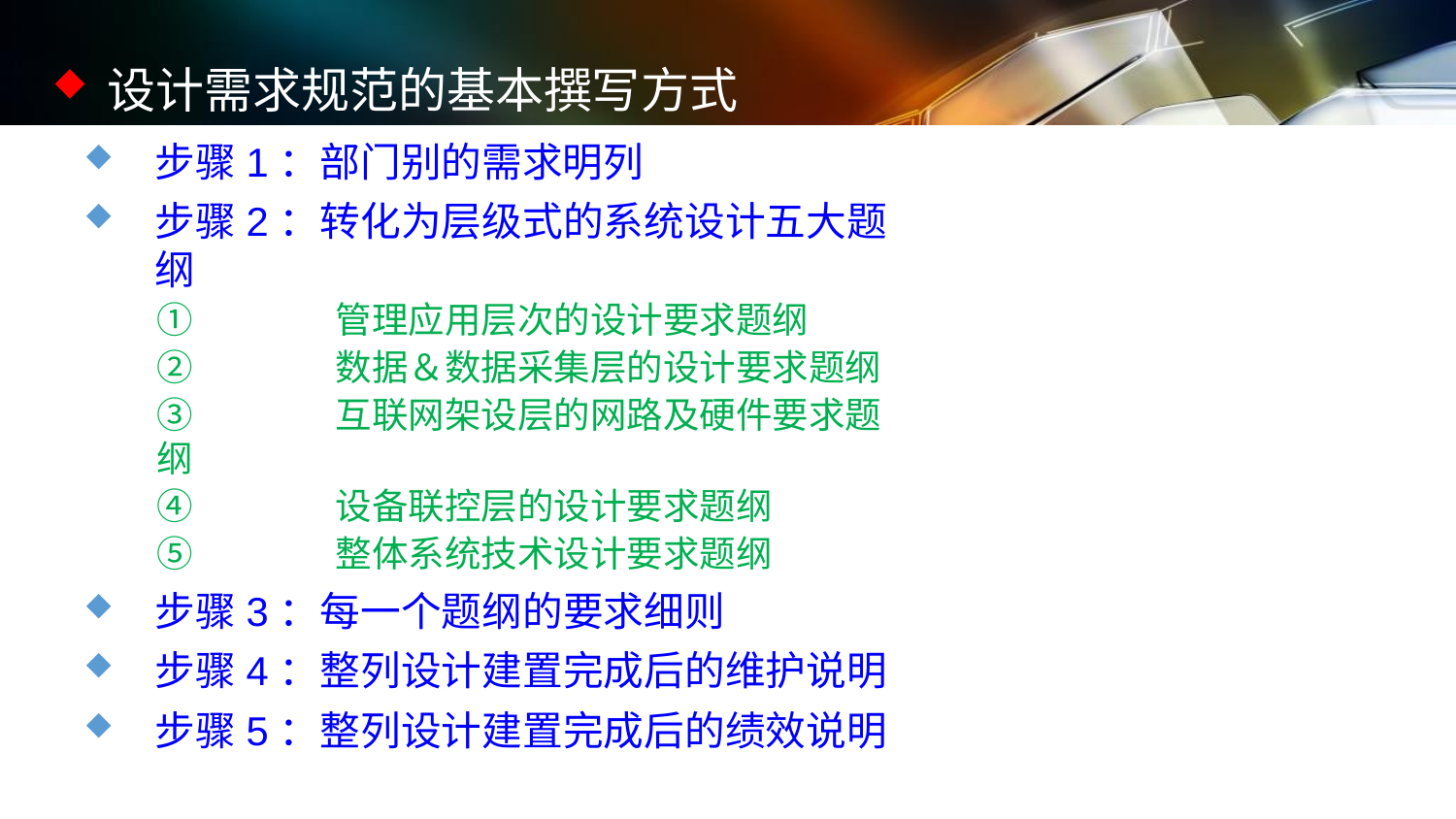

设计需求规范的基本撰写方式
步骤1：部门别的需求明列
步骤2：转化为层级式的系统设计五大题纲
①	管理应用层次的设计要求题纲
②	数据＆数据采集层的设计要求题纲
③	互联网架设层的网路及硬件要求题纲
④	设备联控层的设计要求题纲
⑤	整体系统技术设计要求题纲
步骤3：每一个题纲的要求细则
步骤4：整列设计建置完成后的维护说明
步骤5：整列设计建置完成后的绩效说明